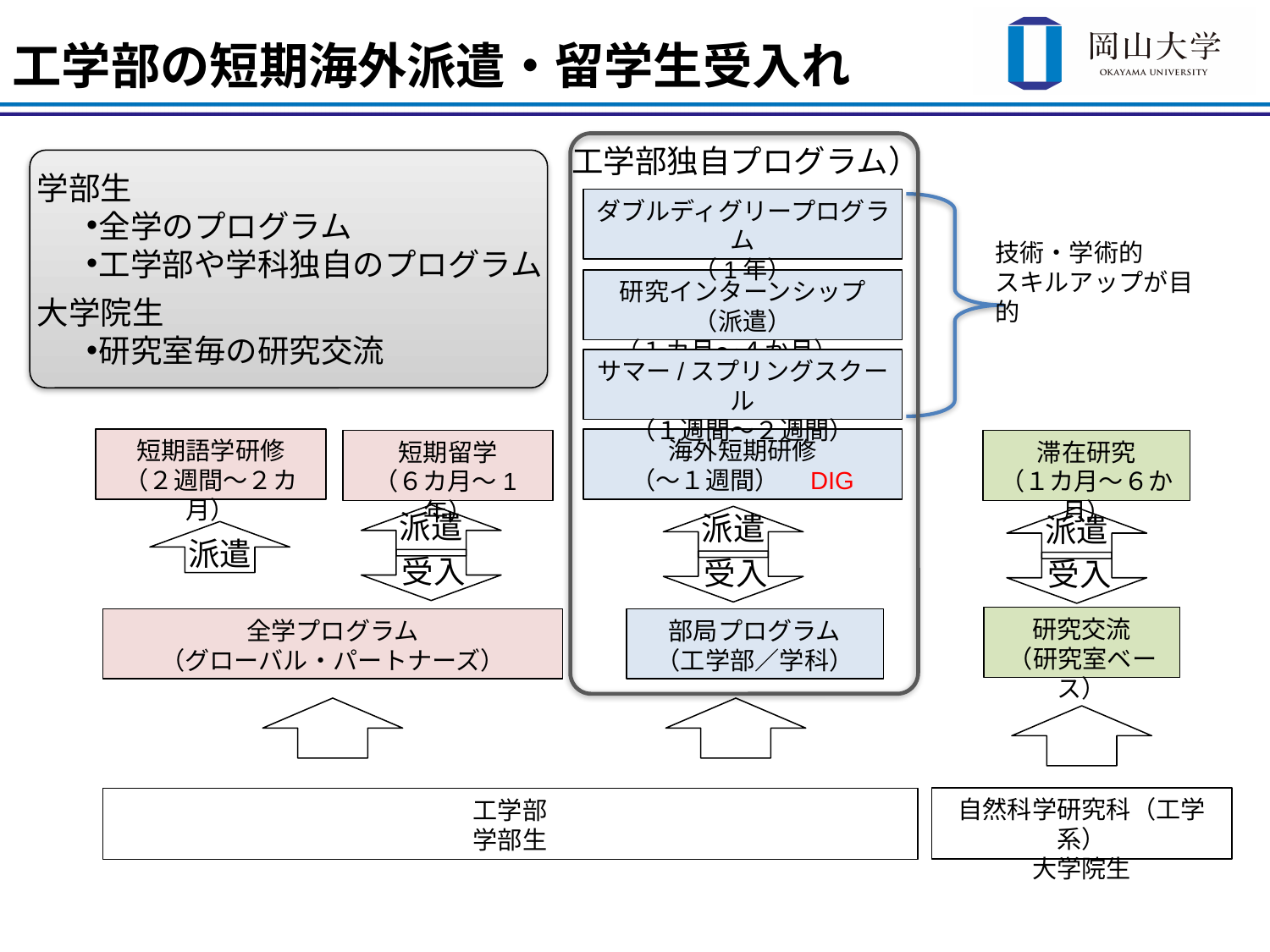

工学部の短期海外派遣・留学生受入れ

工学部独自プログラム）

学部生
全学のプログラム
工学部や学科独自のプログラム
大学院生
研究室毎の研究交流
ダブルディグリープログラム
（1年）

技術・学術的
スキルアップが目的
研究インターンシップ（派遣）
（１カ月～４か月）　HUG
サマー/スプリングスクール
（１週間～２週間）
海外短期研修
（～１週間）　DIG
短期語学研修
（２週間～２カ月）
短期留学
（６カ月～1年）
滞在研究
（１カ月～６か月）
派遣

受入

派遣

受入

派遣

受入

派遣
研究交流
（研究室ベース）
全学プログラム
（グローバル・パートナーズ）
部局プログラム
（工学部／学科）

自然科学研究科（工学系）
大学院生
工学部
学部生